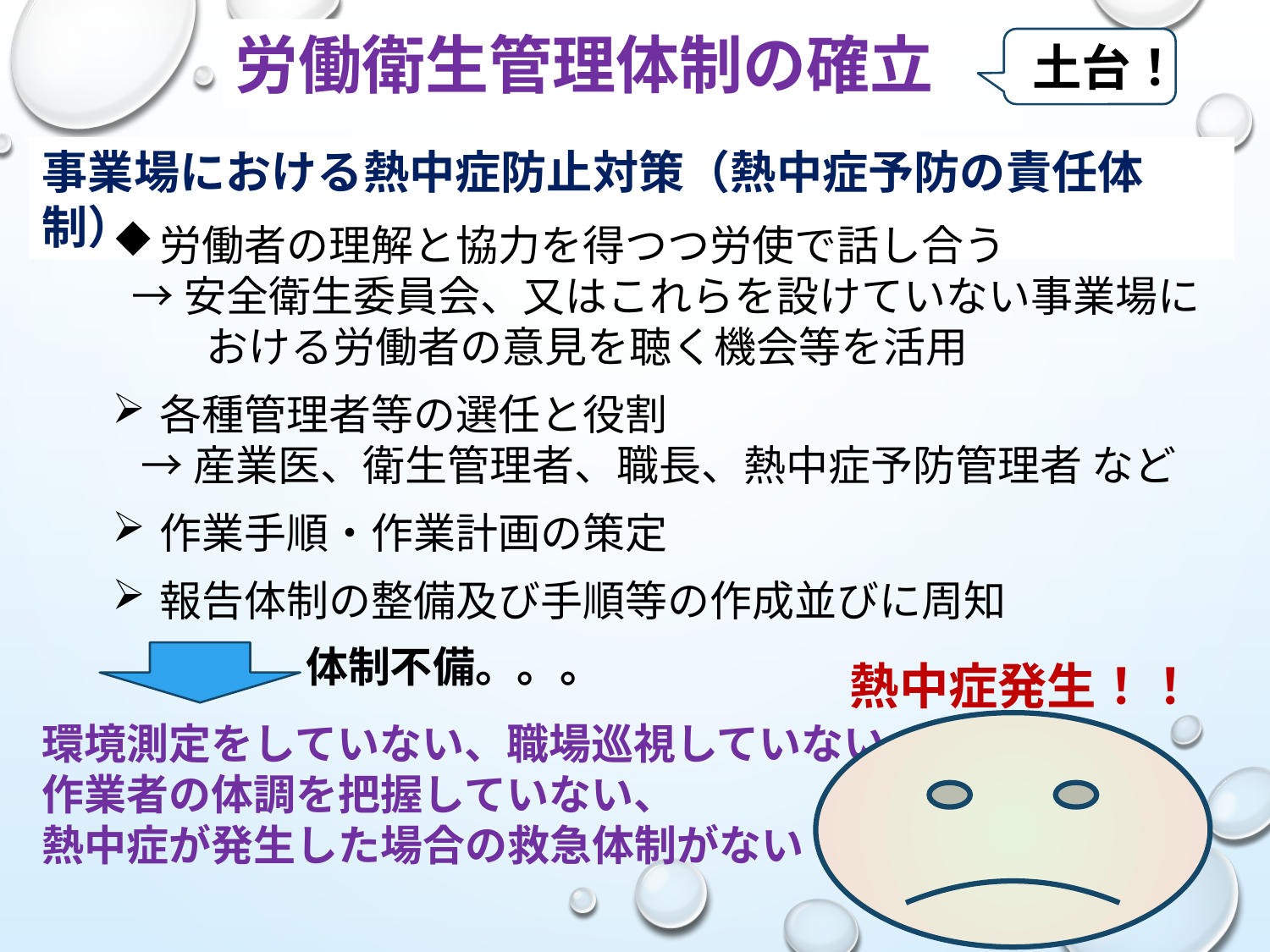

労働衛生管理体制の確立

土台！
事業場における熱中症防止対策（熱中症予防の責任体制）
労働者の理解と協力を得つつ労使で話し合う
  →安全衛生委員会、又はこれらを設けていない事業場に
　　 おける労働者の意見を聴く機会等を活用

各種管理者等の選任と役割
   →産業医、衛生管理者、職長、熱中症予防管理者 など

作業手順・作業計画の策定

報告体制の整備及び手順等の作成並びに周知
体制不備。。。

熱中症発生！！
環境測定をしていない、職場巡視していない、
作業者の体調を把握していない、
熱中症が発生した場合の救急体制がない